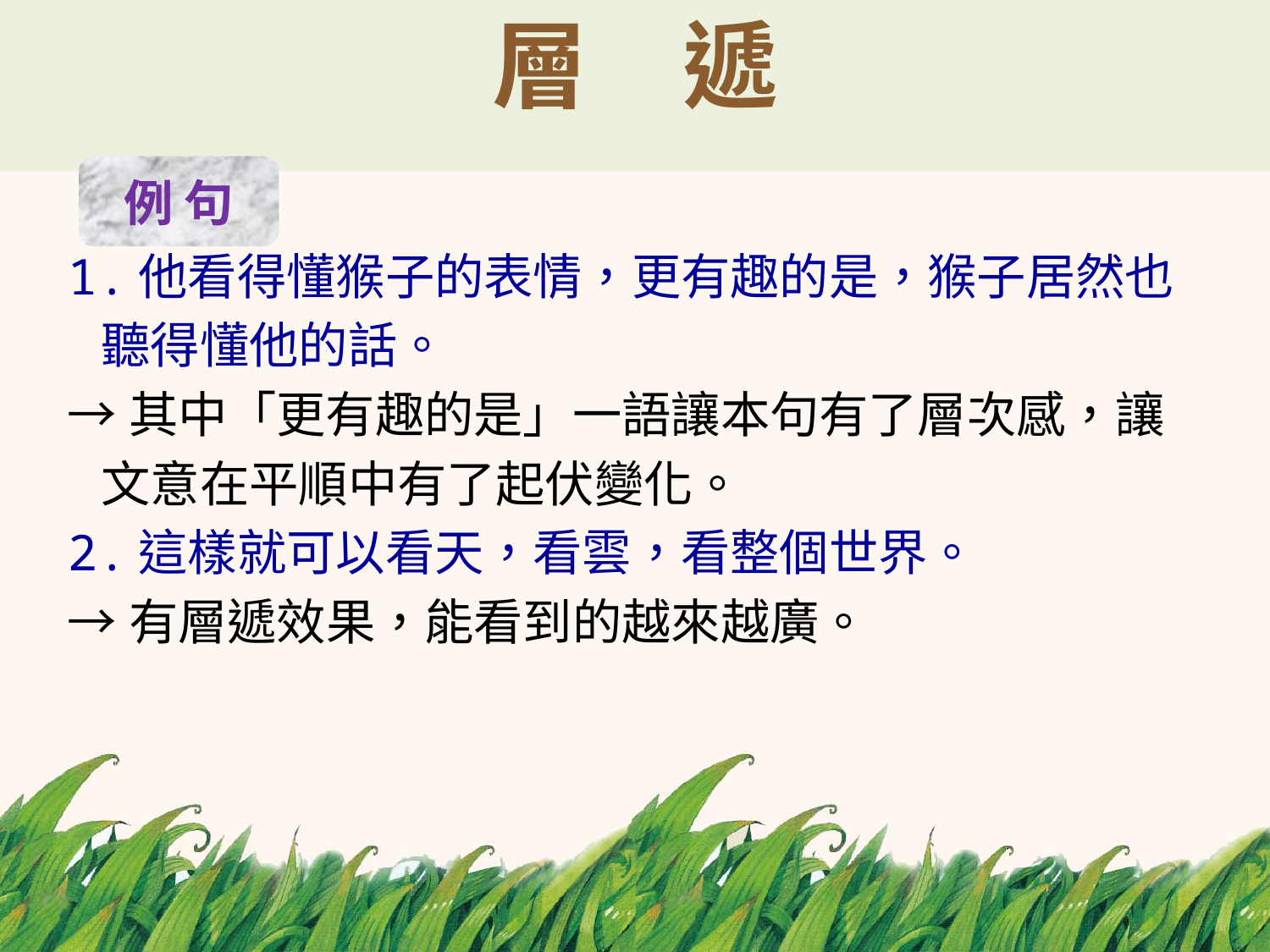

# 層　遞
例 句
1.他看得懂猴子的表情，更有趣的是，猴子居然也
  聽得懂他的話。
→其中「更有趣的是」一語讓本句有了層次感，讓
  文意在平順中有了起伏變化。
2.這樣就可以看天，看雲，看整個世界。
→有層遞效果，能看到的越來越廣。